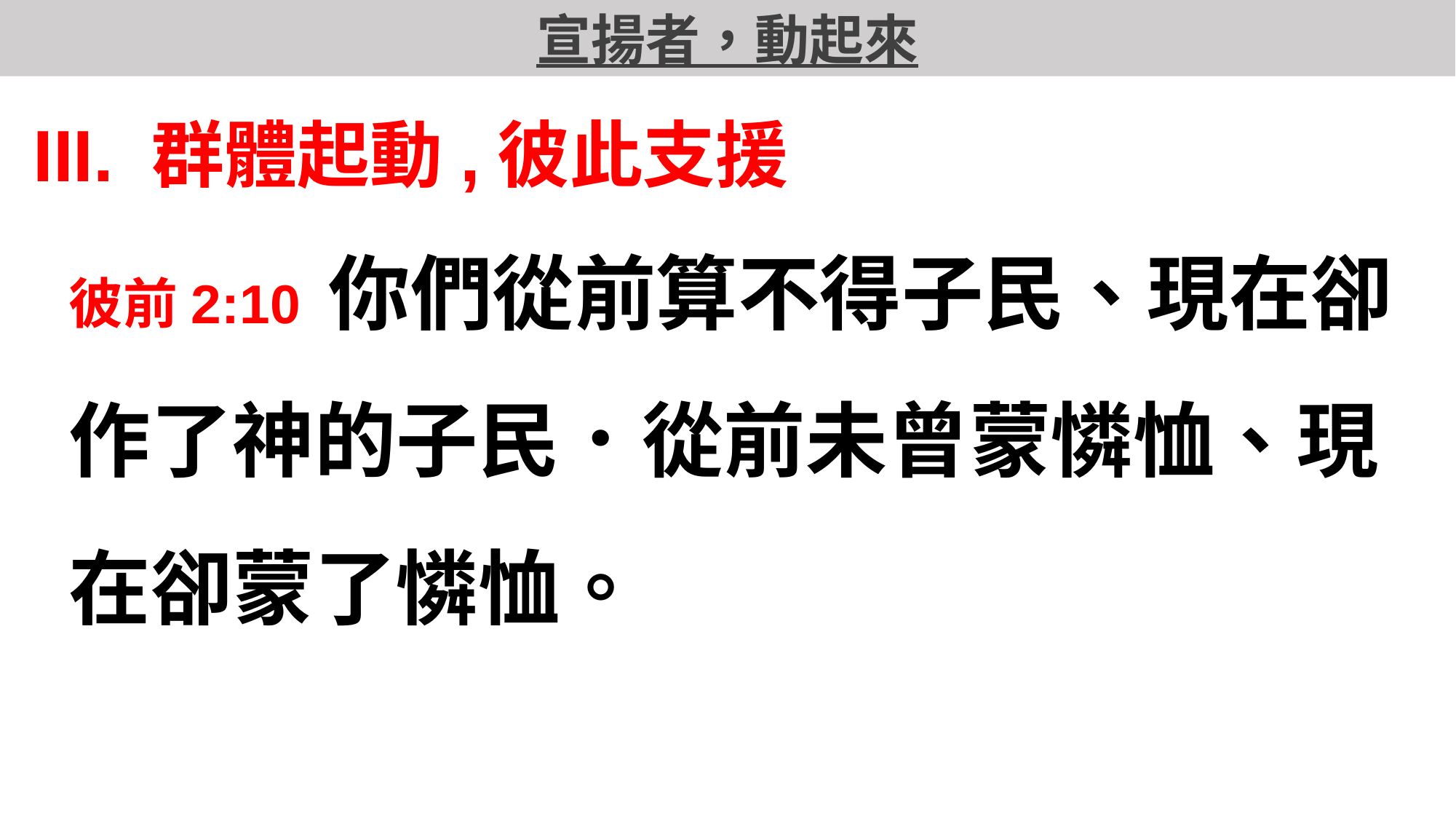

宣揚者，動起來
III. 群體起動,彼此支援
彼前2:10 你們從前算不得子民、現在卻作了神的子民．從前未曾蒙憐恤、現在卻蒙了憐恤。